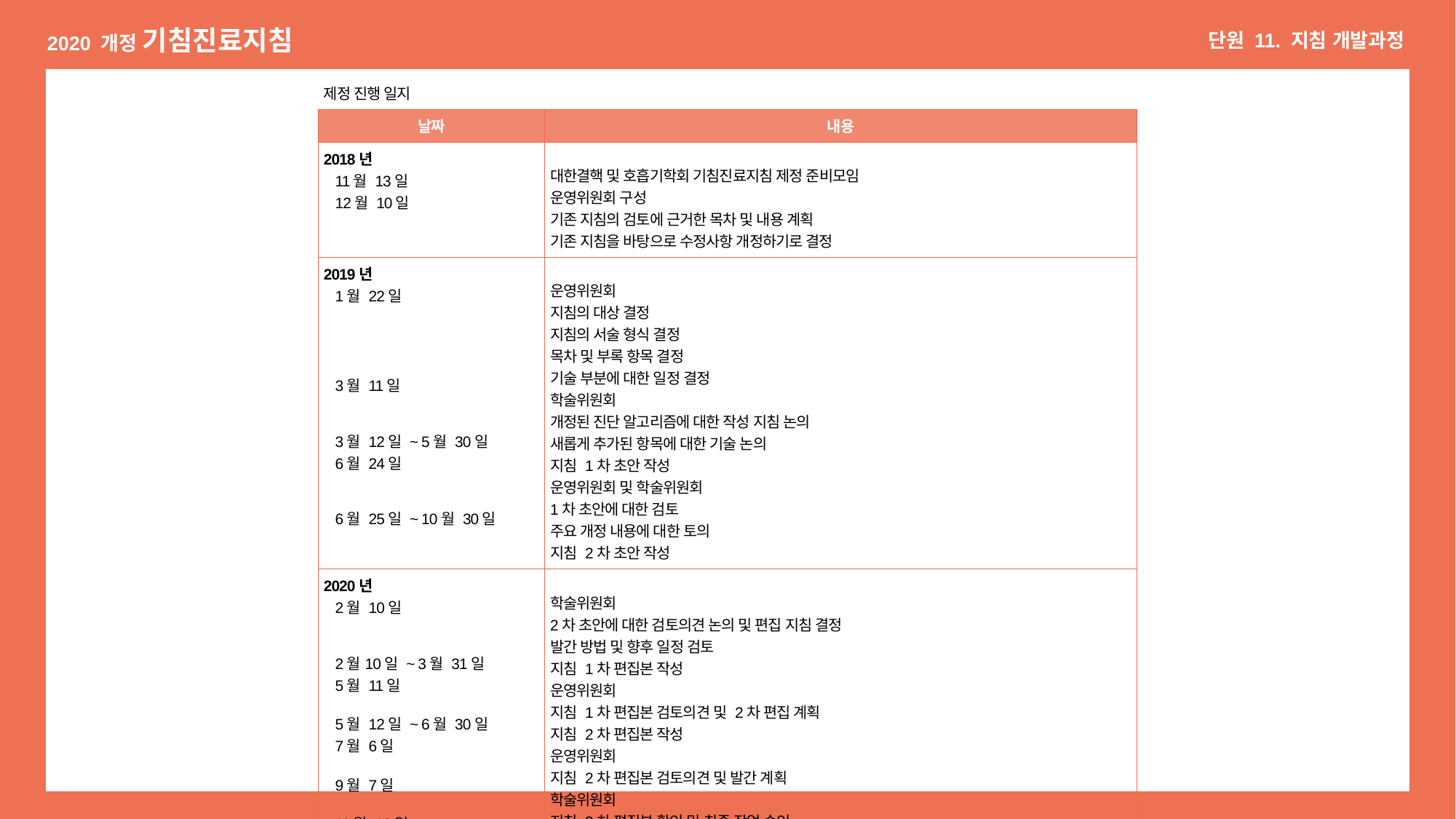

| 제정 진행 일지 |  |
| --- | --- |
| 날짜 | 내용 |
| 2018년 11월 13일 12월 10일 | 대한결핵 및 호흡기학회 기침진료지침 제정 준비모임 운영위원회 구성 기존 지침의 검토에 근거한 목차 및 내용 계획 기존 지침을 바탕으로 수정사항 개정하기로 결정 |
| 2019년 1월 22일         3월 11일     3월 12일 ~ 5월 30일 6월 24일     6월 25일 ~ 10월 30일 | 운영위원회 지침의 대상 결정 지침의 서술 형식 결정 목차 및 부록 항목 결정 기술 부분에 대한 일정 결정 학술위원회 개정된 진단 알고리즘에 대한 작성 지침 논의 새롭게 추가된 항목에 대한 기술 논의 지침 1차 초안 작성 운영위원회 및 학술위원회 1차 초안에 대한 검토 주요 개정 내용에 대한 토의 지침 2차 초안 작성 |
| 2020년 2월 10일     2월10일 ~ 3월 31일 5월 11일   5월 12일 ~ 6월 30일 7월 6일   9월 7일   11월 16일 | 학술위원회 2차 초안에 대한 검토의견 논의 및 편집 지침 결정 발간 방법 및 향후 일정 검토 지침 1차 편집본 작성 운영위원회 지침 1차 편집본 검토의견 및 2차 편집 계획 지침 2차 편집본 작성 운영위원회 지침 2차 편집본 검토의견 및 발간 계획 학술위원회 지침 3차 편집본 확인 및 최종 작업 승인 운영위원회 및 편집위원회 최종본 확인 |